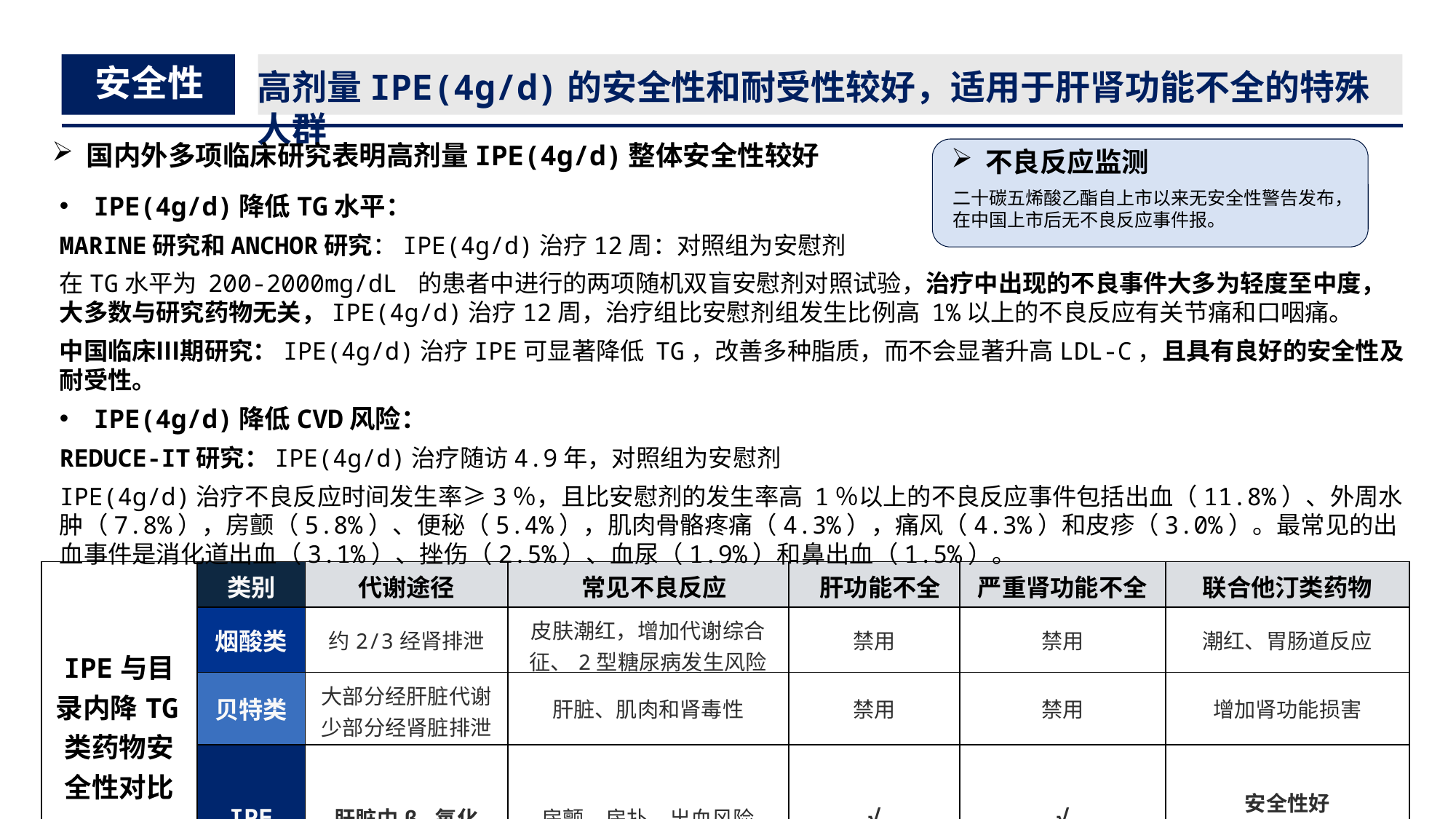

安全性
高剂量IPE(4g/d)的安全性和耐受性较好，适用于肝肾功能不全的特殊人群
国内外多项临床研究表明高剂量IPE(4g/d)整体安全性较好

不良反应监测
二十碳五烯酸乙酯自上市以来无安全性警告发布，
在中国上市后无不良反应事件报。
疾病基本情况
未满足的治疗需求
IPE(4g/d)降低TG水平：
MARINE研究和ANCHOR研究：IPE(4g/d)治疗12周：对照组为安慰剂
在TG水平为 200-2000mg/dL 的患者中进行的两项随机双盲安慰剂对照试验，治疗中出现的不良事件大多为轻度至中度，大多数与研究药物无关，IPE(4g/d)治疗12周，治疗组比安慰剂组发生比例高 1%以上的不良反应有关节痛和口咽痛。
中国临床Ⅲ期研究：IPE(4g/d)治疗IPE可显著降低 TG，改善多种脂质，而不会显著升高LDL-C，且具有良好的安全性及耐受性。
IPE(4g/d)降低CVD风险：
REDUCE-IT研究：IPE(4g/d)治疗随访4.9年，对照组为安慰剂
IPE(4g/d)治疗不良反应时间发生率≥3％，且比安慰剂的发生率高 1％以上的不良反应事件包括出血（11.8%）、外周水肿（7.8%），房颤（5.8%）、便秘（5.4%），肌肉骨骼疼痛（4.3%），痛风（4.3%）和皮疹（3.0%）。最常见的出血事件是消化道出血（3.1%）、挫伤（2.5%）、血尿（1.9%）和鼻出血（1.5%）。
数据服务
| IPE与目录内降TG类药物安全性对比 | 类别 | 代谢途径 | 常见不良反应 | 肝功能不全 | 严重肾功能不全 | 联合他汀类药物 |
| --- | --- | --- | --- | --- | --- | --- |
|  | 烟酸类 | 约2/3经肾排泄 | 皮肤潮红，增加代谢综合征、2型糖尿病发生风险 | 禁用 | 禁用 | 潮红、胃肠道反应 |
|  | 贝特类 | 大部分经肝脏代谢 少部分经肾脏排泄 | 肝脏、肌肉和肾毒性 | 禁用 | 禁用 | 增加肾功能损害 |
|  | IPE | 肝脏中β-氧化 | 房颤、房扑、出血风险 | √ | √ | 安全性好 与安慰机组无显著差异 |